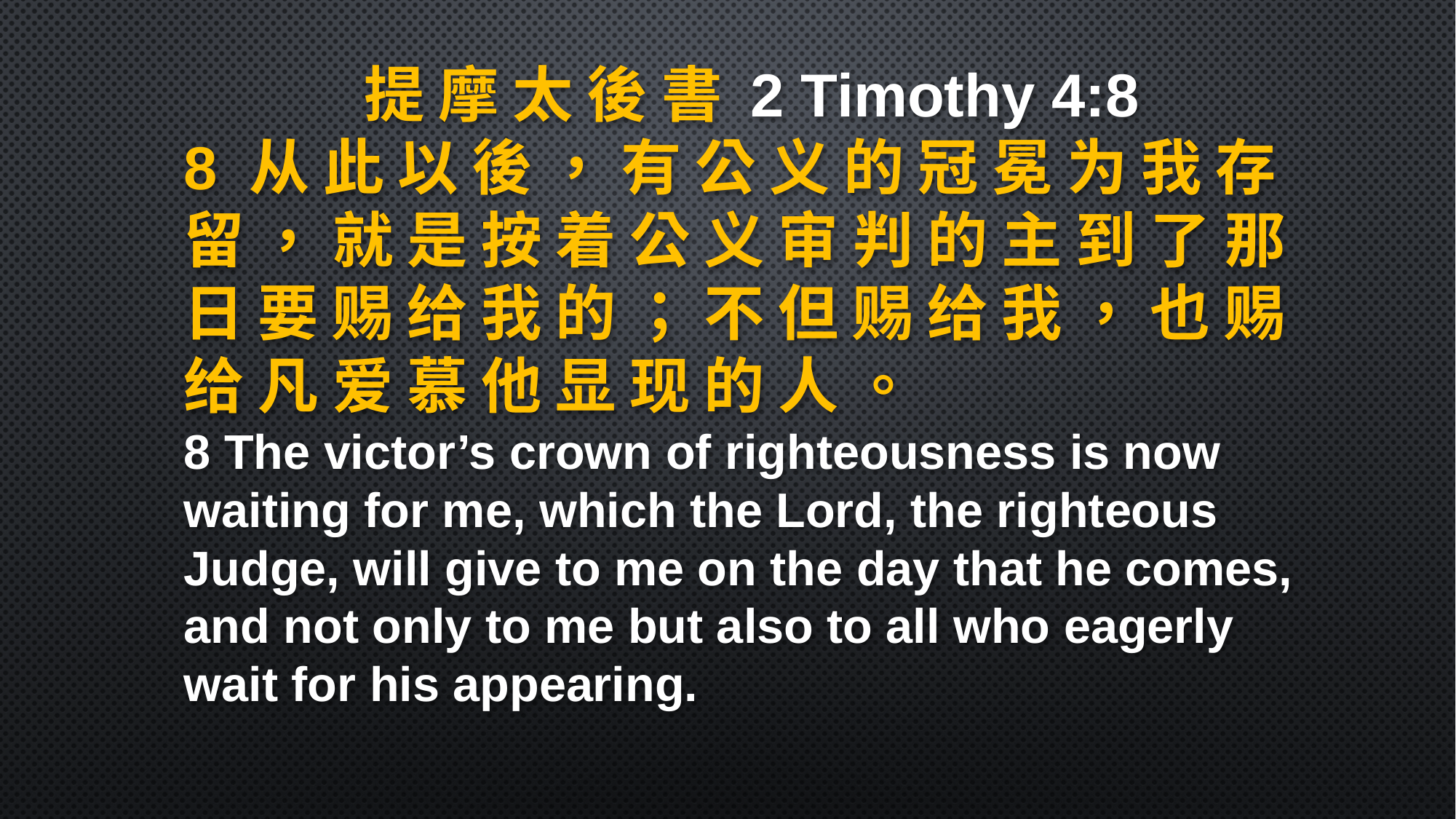

提 摩 太 後 書 2 Timothy 4:8
8 从 此 以 後 ， 有 公 义 的 冠 冕 为 我 存 留 ， 就 是 按 着 公 义 审 判 的 主 到 了 那 日 要 赐 给 我 的 ； 不 但 赐 给 我 ， 也 赐 给 凡 爱 慕 他 显 现 的 人 。
8 The victor’s crown of righteousness is now waiting for me, which the Lord, the righteous Judge, will give to me on the day that he comes, and not only to me but also to all who eagerly wait for his appearing.